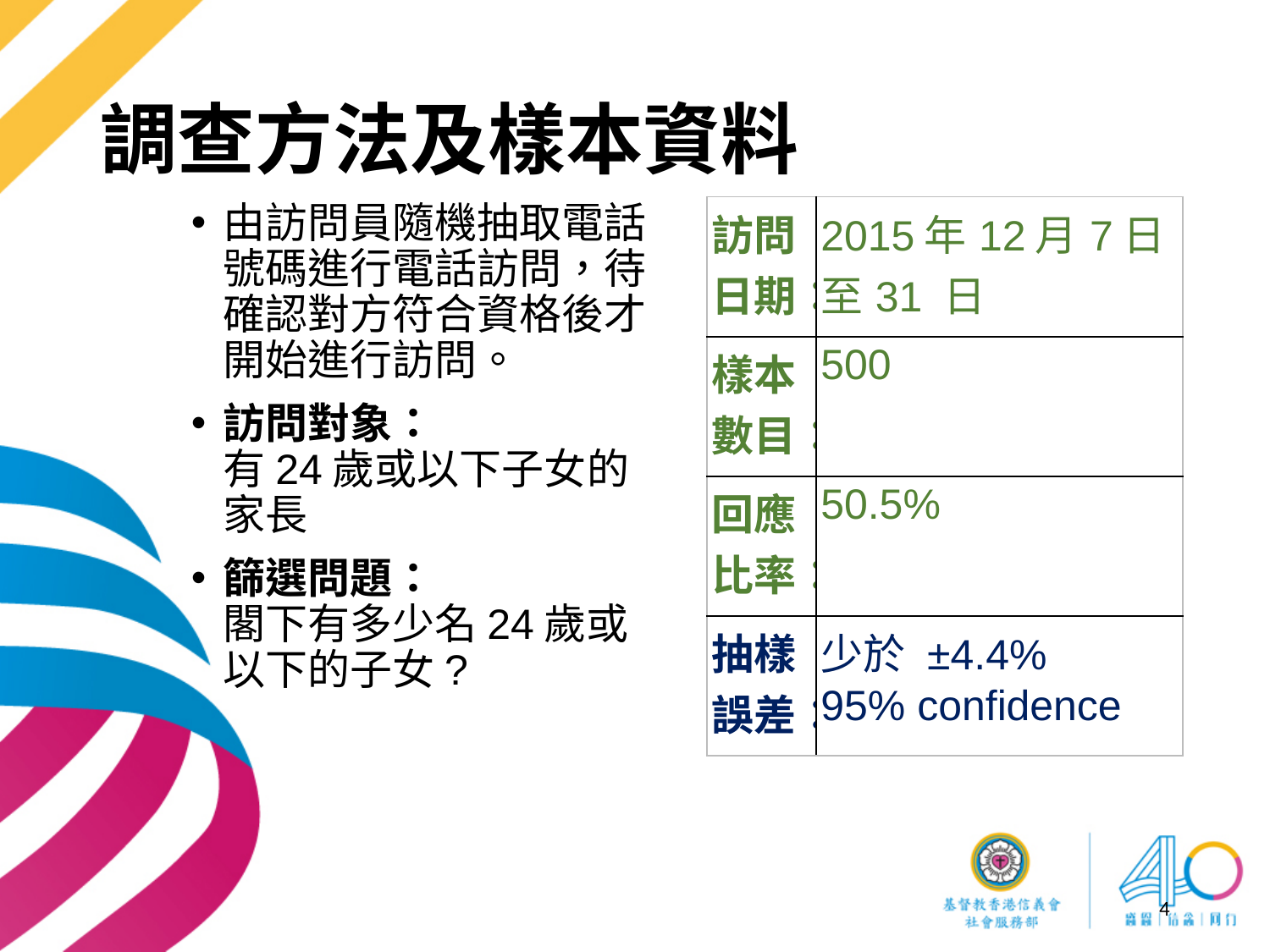

# 調查方法及樣本資料
由訪問員隨機抽取電話號碼進行電話訪問，待確認對方符合資格後才開始進行訪問。
訪問對象：
有24歲或以下子女的家長
篩選問題：
閣下有多少名24歲或以下的子女?

| 訪問 日期： | 2015年12月7日至31 日 |
| --- | --- |
| 樣本 數目： | 500 |
| 回應 比率： | 50.5% |
| 抽樣 誤差： | 少於 ±4.4% 95% confidence |
4